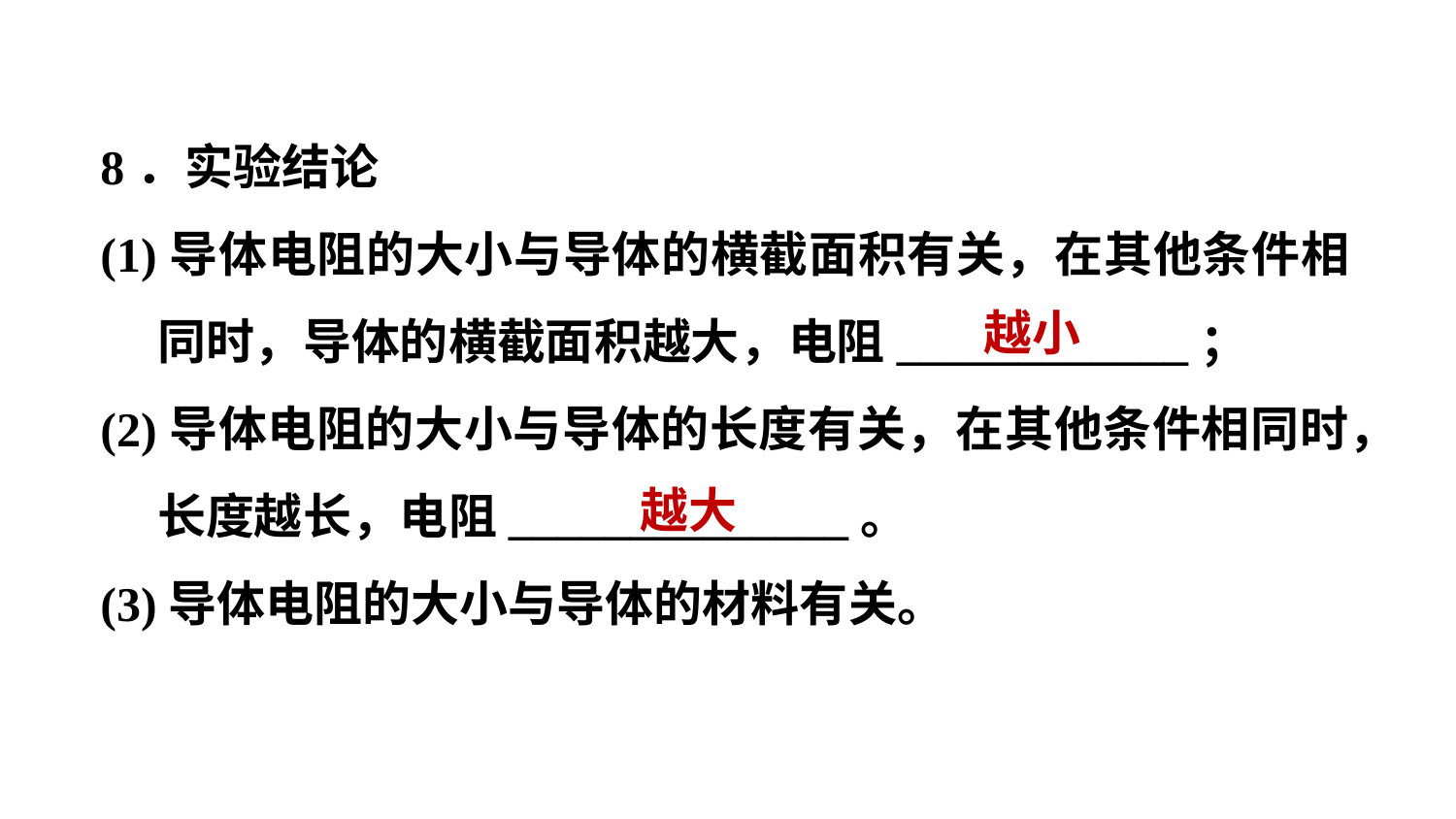

8．实验结论
(1)导体电阻的大小与导体的横截面积有关，在其他条件相同时，导体的横截面积越大，电阻____________；
(2)导体电阻的大小与导体的长度有关，在其他条件相同时，长度越长，电阻______________。
(3)导体电阻的大小与导体的材料有关。
越小
越大